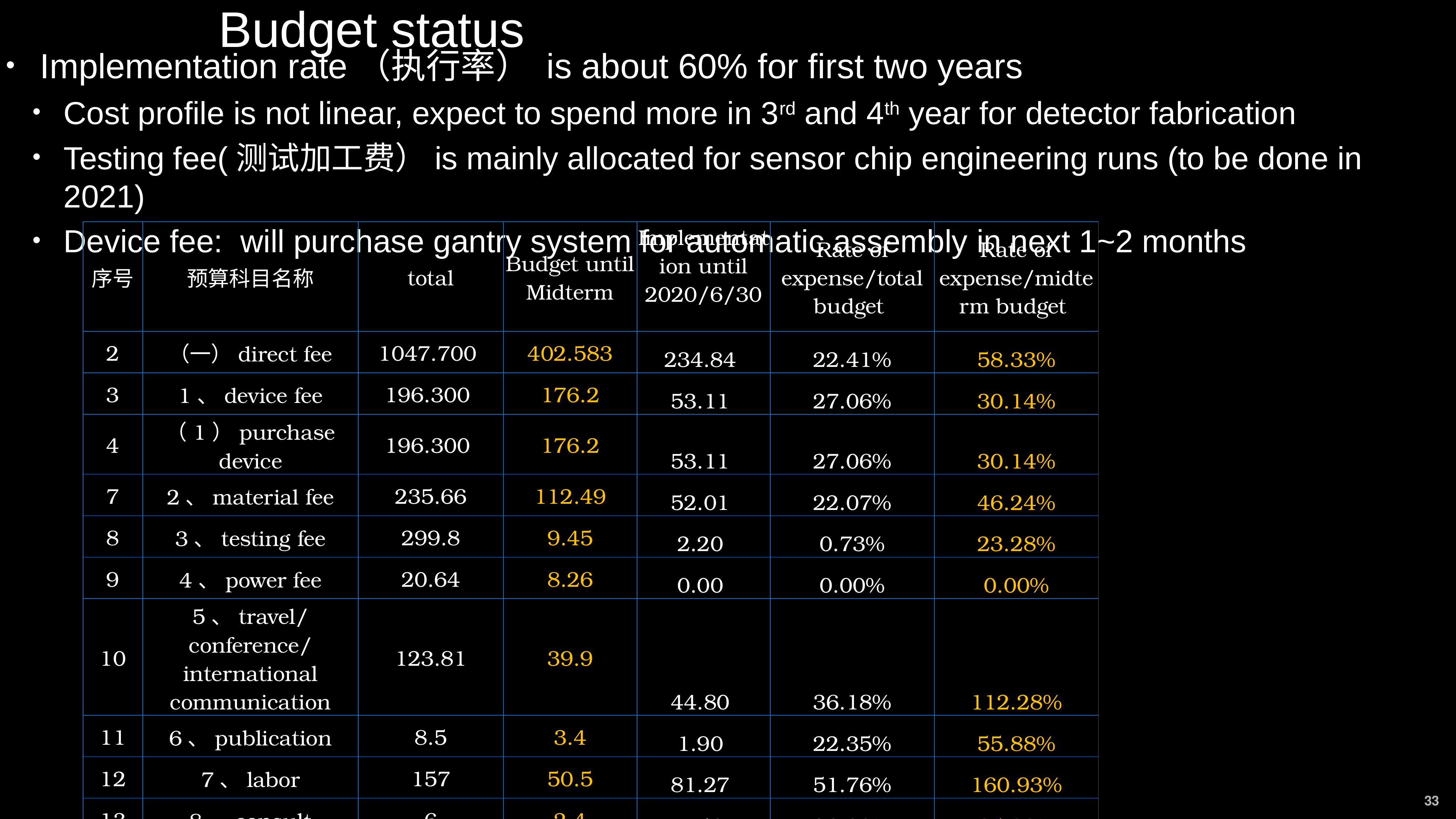

# Budget status
Implementation rate（执行率） is about 60% for first two years
Cost profile is not linear, expect to spend more in 3rd and 4th year for detector fabrication
Testing fee(测试加工费）is mainly allocated for sensor chip engineering runs (to be done in 2021)
Device fee:  will purchase gantry system for automatic assembly in next 1~2 months

| 序号 | 预算科目名称 | total | Budget until Midterm | Implementation until 2020/6/30 | Rate of expense/total budget | Rate of expense/midterm budget |
| --- | --- | --- | --- | --- | --- | --- |
| 2 | （一）direct fee | 1047.700 | 402.583 | 234.84 | 22.41% | 58.33% |
| 3 | 1、device fee | 196.300 | 176.2 | 53.11 | 27.06% | 30.14% |
| 4 | （1）purchase device | 196.300 | 176.2 | 53.11 | 27.06% | 30.14% |
| 7 | 2、material fee | 235.66 | 112.49 | 52.01 | 22.07% | 46.24% |
| 8 | 3、testing fee | 299.8 | 9.45 | 2.20 | 0.73% | 23.28% |
| 9 | 4、power fee | 20.64 | 8.26 | 0.00 | 0.00% | 0.00% |
| 10 | 5、travel/conference/international communication | 123.81 | 39.9 | 44.80 | 36.18% | 112.28% |
| 11 | 6、publication | 8.5 | 3.4 | 1.90 | 22.35% | 55.88% |
| 12 | 7、labor | 157 | 50.5 | 81.27 | 51.76% | 160.93% |
| 13 | 8、consult | 6 | 2.4 | 1.56 | 26.00% | 65.00% |
33